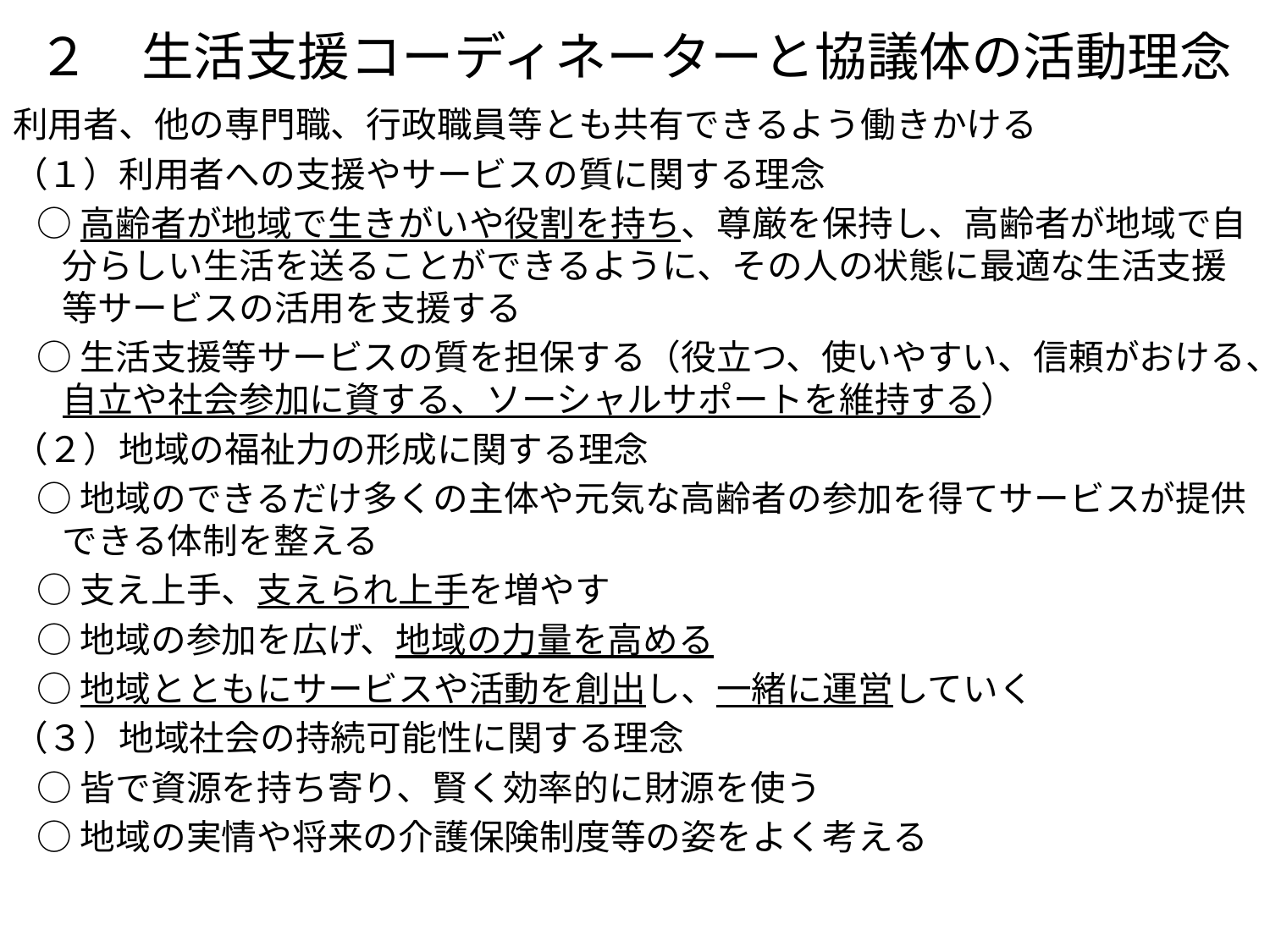

# ２　生活支援コーディネーターと協議体の活動理念
利用者、他の専門職、行政職員等とも共有できるよう働きかける
（１）利用者への支援やサービスの質に関する理念
○高齢者が地域で生きがいや役割を持ち、尊厳を保持し、高齢者が地域で自分らしい生活を送ることができるように、その人の状態に最適な生活支援等サービスの活用を支援する
○生活支援等サービスの質を担保する（役立つ、使いやすい、信頼がおける、自立や社会参加に資する、ソーシャルサポートを維持する）
（２）地域の福祉力の形成に関する理念
○地域のできるだけ多くの主体や元気な高齢者の参加を得てサービスが提供できる体制を整える
○支え上手、支えられ上手を増やす
○地域の参加を広げ、地域の力量を高める
○地域とともにサービスや活動を創出し、一緒に運営していく
（３）地域社会の持続可能性に関する理念
○皆で資源を持ち寄り、賢く効率的に財源を使う
○地域の実情や将来の介護保険制度等の姿をよく考える